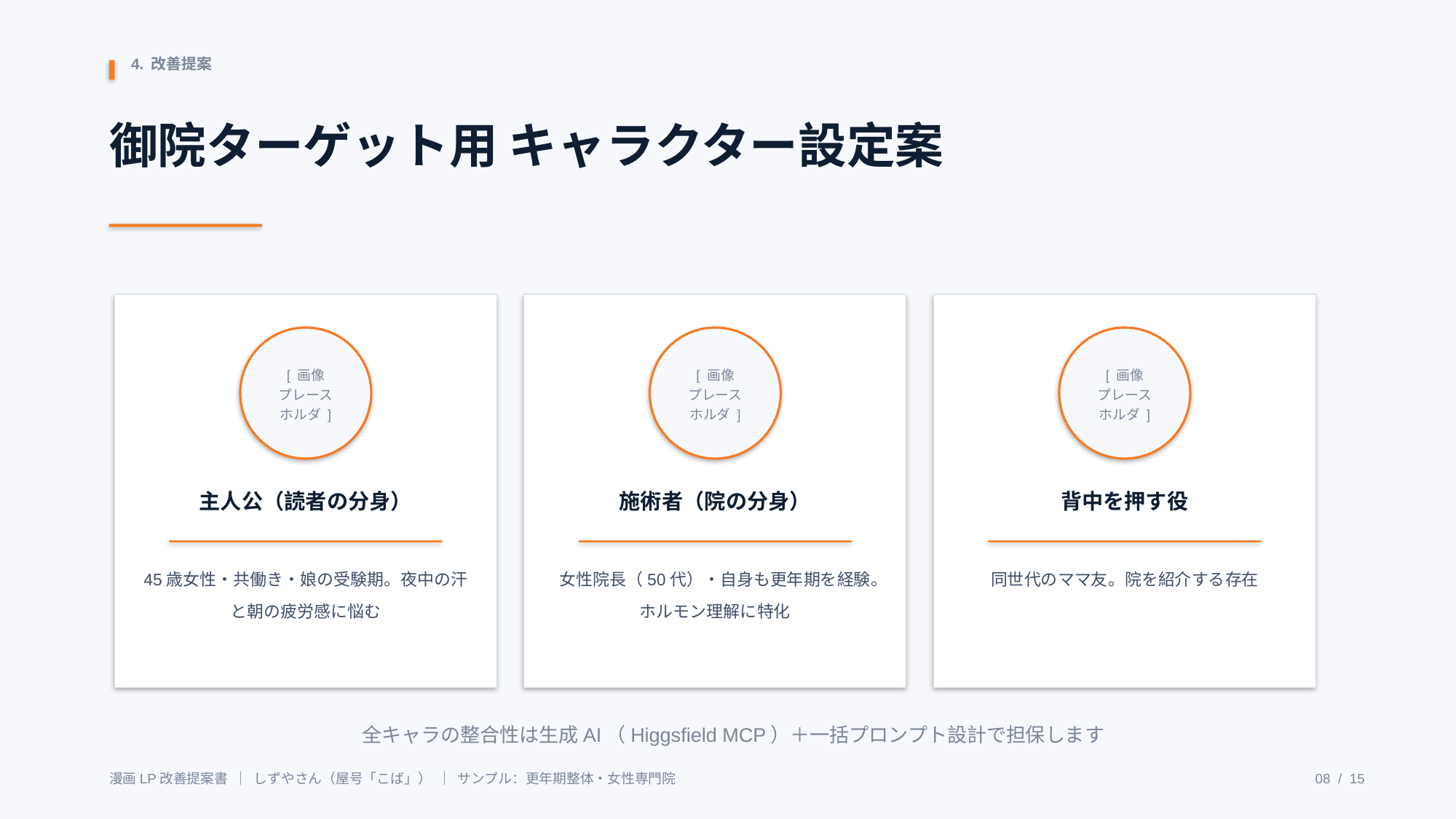

4. 改善提案

御院ターゲット用 キャラクター設定案

[ 画像
プレース
ホルダ ]

[ 画像
プレース
ホルダ ]

[ 画像
プレース
ホルダ ]
主人公（読者の分身）
施術者（院の分身）
背中を押す役

45歳女性・共働き・娘の受験期。夜中の汗と朝の疲労感に悩む
女性院長（50代）・自身も更年期を経験。ホルモン理解に特化
同世代のママ友。院を紹介する存在
全キャラの整合性は生成AI（Higgsfield MCP）＋一括プロンプト設計で担保します
漫画LP改善提案書  ｜  しずやさん（屋号「こば」）  ｜  サンプル：更年期整体・女性専門院
08  /  15